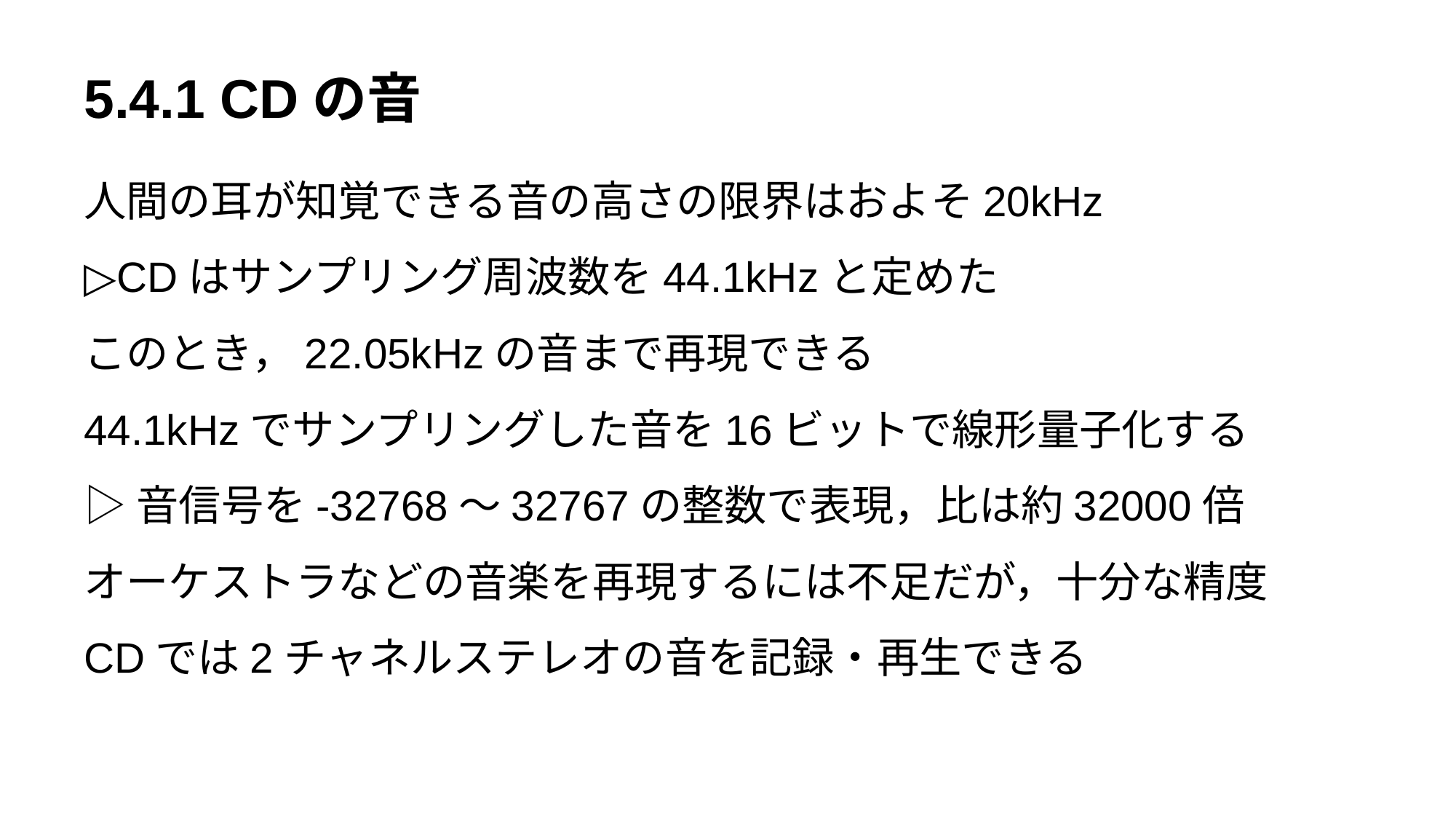

# 5.4.1 CDの音
人間の耳が知覚できる音の高さの限界はおよそ20kHz
▷CDはサンプリング周波数を44.1kHzと定めた
このとき，22.05kHzの音まで再現できる
44.1kHzでサンプリングした音を16ビットで線形量子化する
▷音信号を-32768～32767の整数で表現，比は約32000倍
オーケストラなどの音楽を再現するには不足だが，十分な精度
CDでは2チャネルステレオの音を記録・再生できる